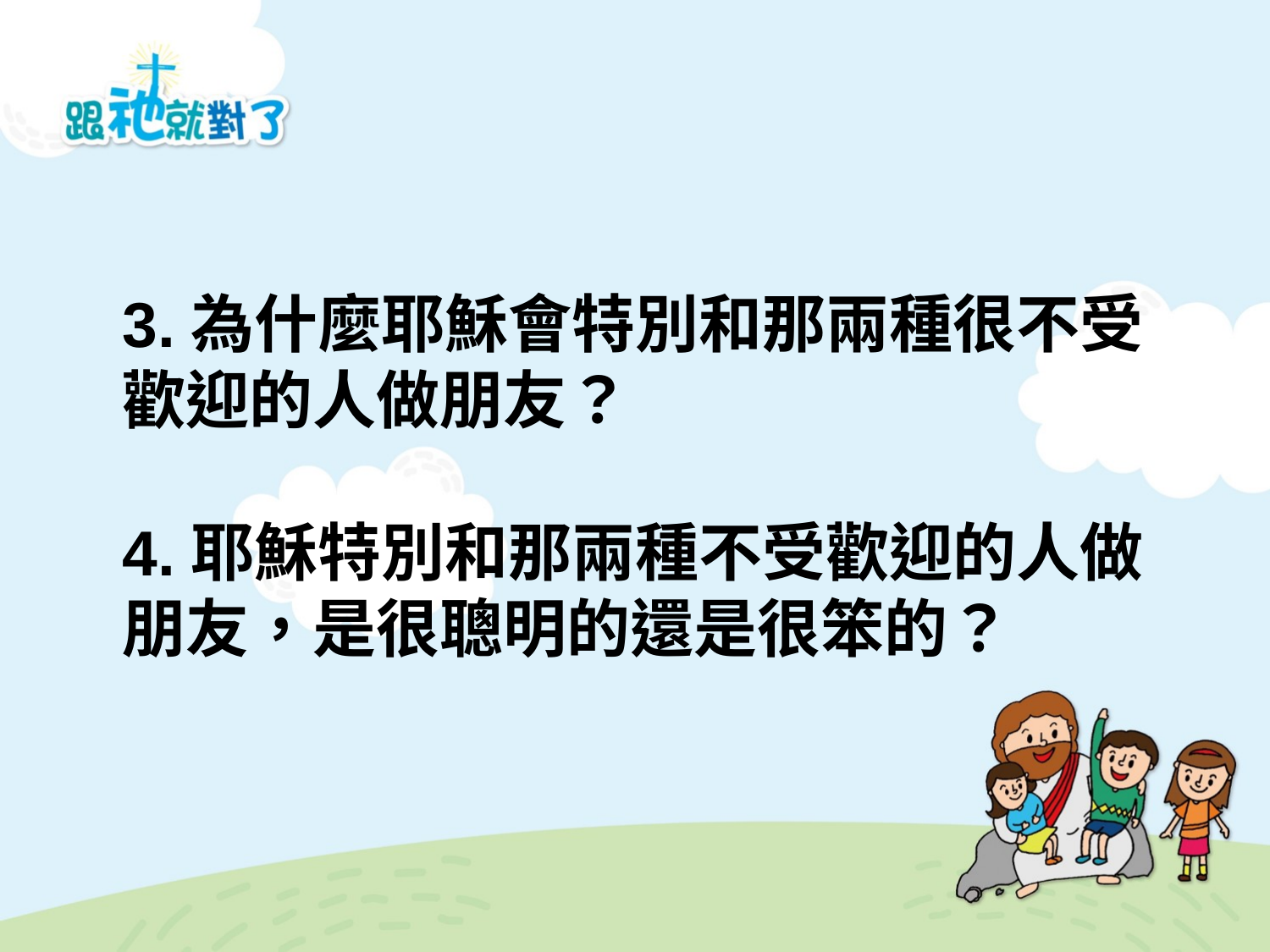

3.為什麼耶穌會特別和那兩種很不受歡迎的人做朋友？

4.耶穌特別和那兩種不受歡迎的人做朋友，是很聰明的還是很笨的？